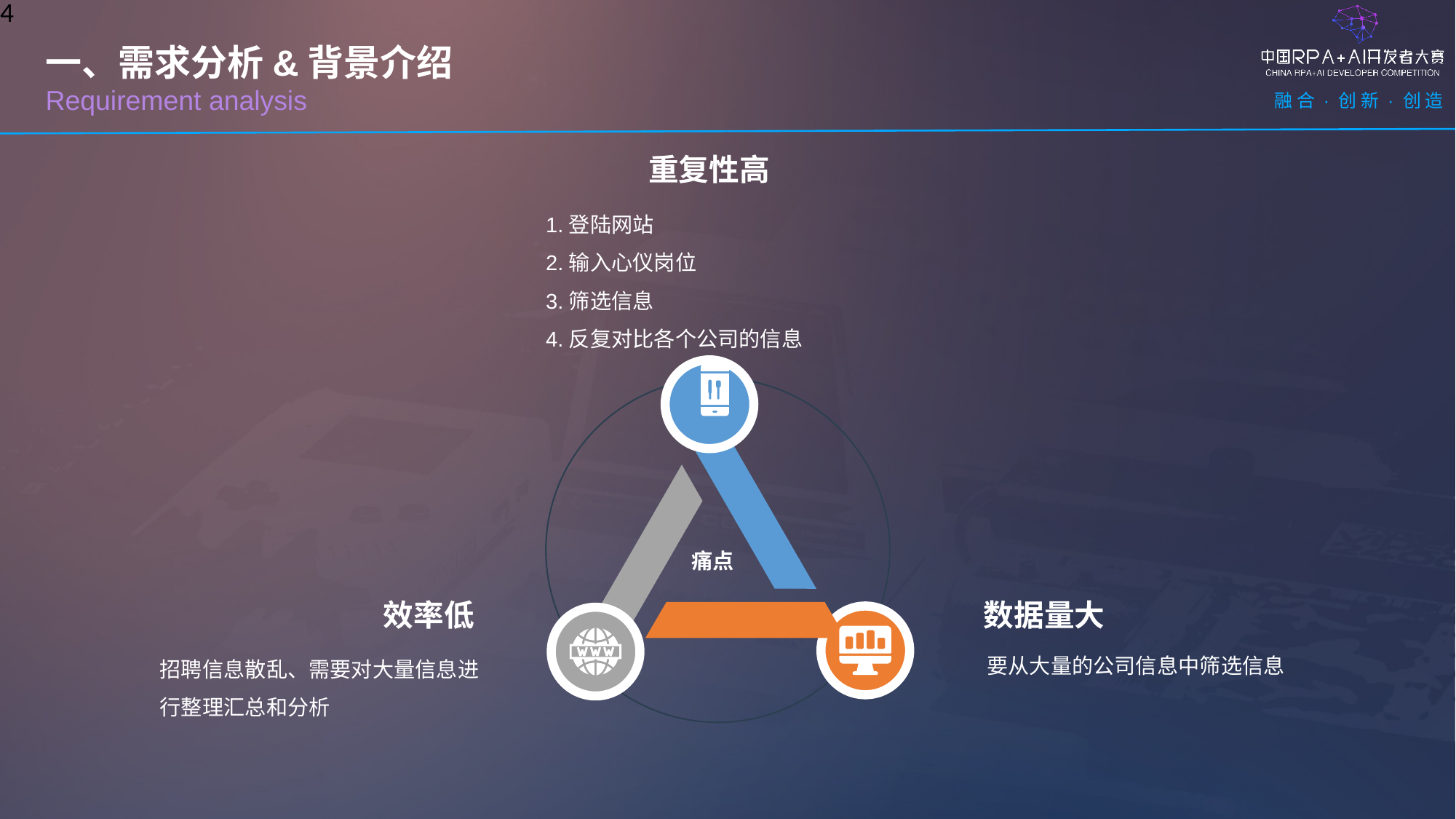

4
一、需求分析&背景介绍
Requirement analysis
重复性高
1.登陆网站
2.输入心仪岗位
3.筛选信息
4.反复对比各个公司的信息

痛点
效率低
数据量大

要从大量的公司信息中筛选信息
招聘信息散乱、需要对大量信息进行整理汇总和分析